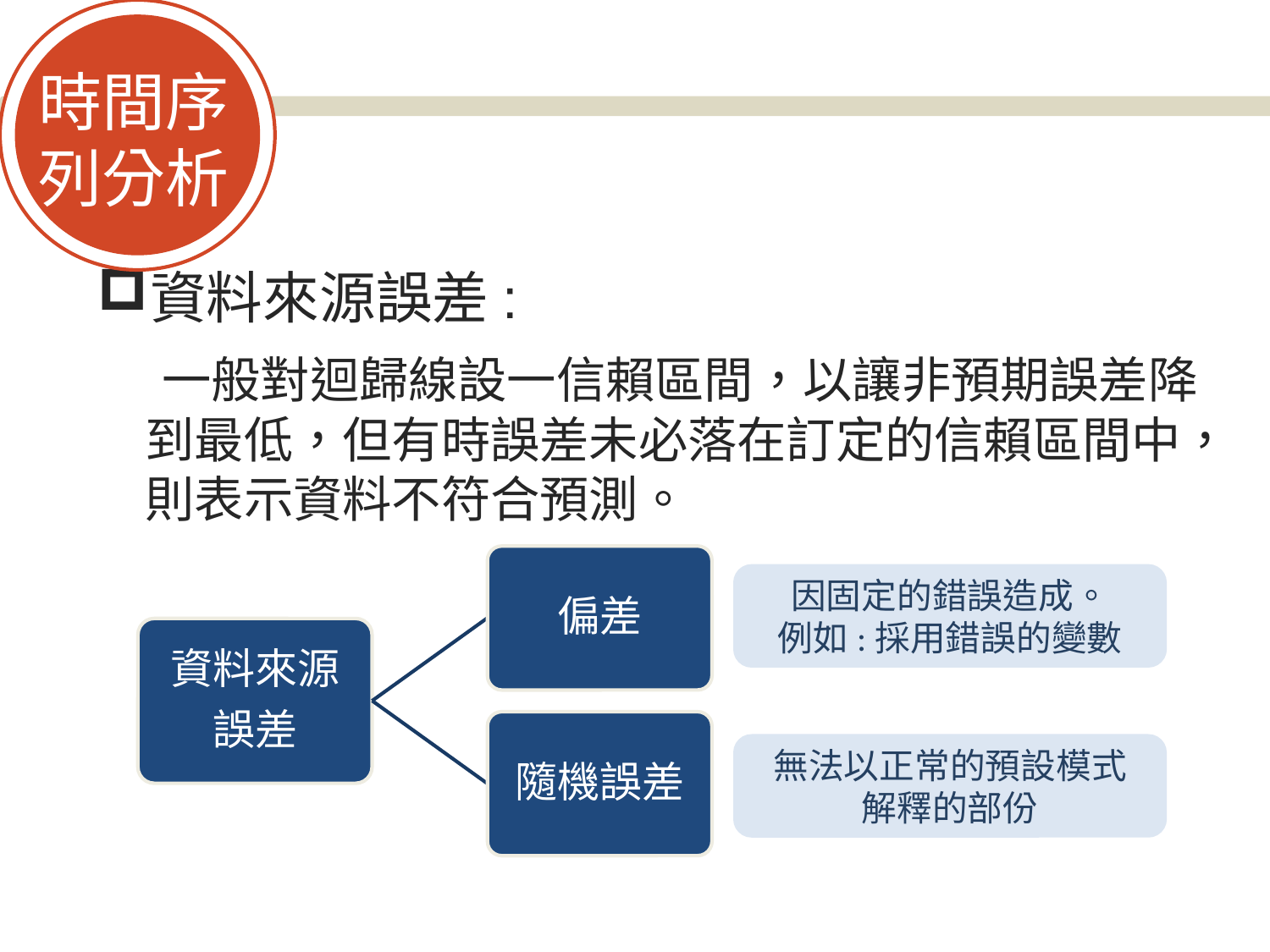

時間序
列分析
#
資料來源誤差:
    一般對迴歸線設一信賴區間，以讓非預期誤差降到最低，但有時誤差未必落在訂定的信賴區間中，則表示資料不符合預測。

資料來源
誤差

偏差

隨機誤差
因固定的錯誤造成。
例如:採用錯誤的變數
無法以正常的預設模式
解釋的部份